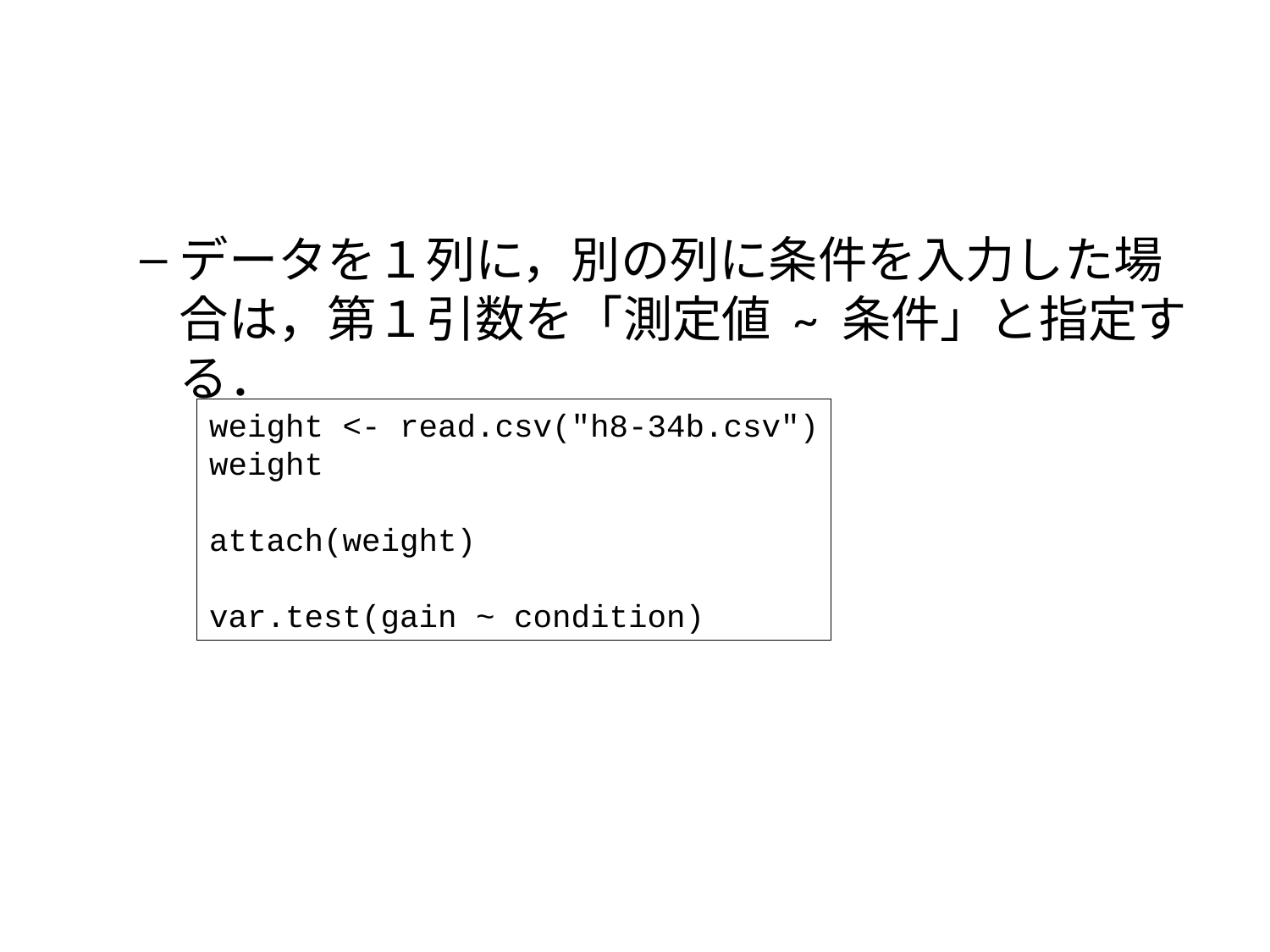

#
データを１列に，別の列に条件を入力した場合は，第１引数を「測定値 ~ 条件」と指定する．
weight <- read.csv("h8-34b.csv")
weight

attach(weight)

var.test(gain ~ condition)